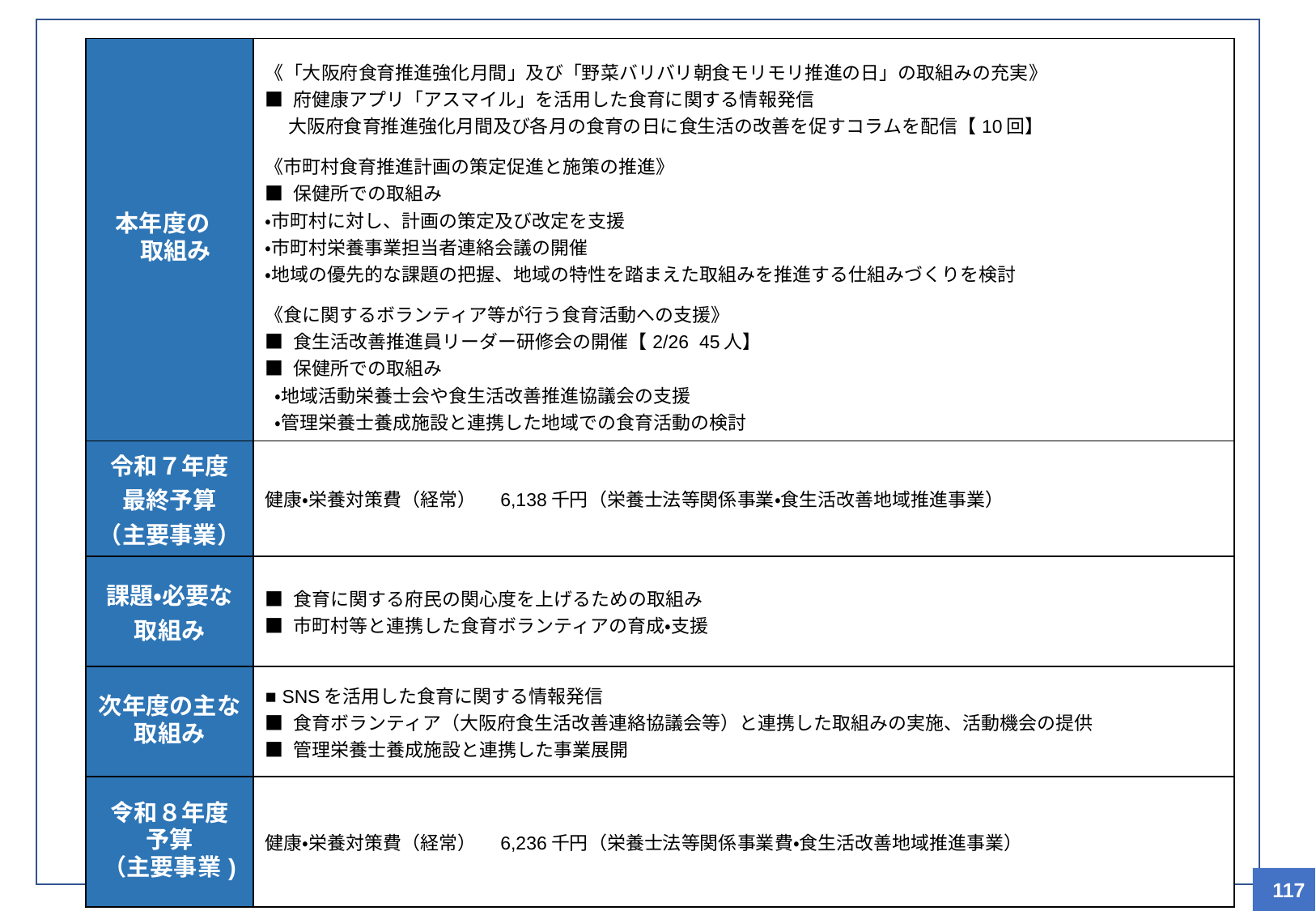

現状･課題
▽府民が身近に生産から消費まで体験できる機会づくりを進めることが必要です。
▽大阪産（もん）を実際に手にし、購入できる販売店や料理店等を増やし、地産地消、消費拡大を図ることが必要です。
▽府民一人ひとりが食への感謝の気持ちを深めるとともに、食品ロスの現状や削減の必要性についても認識を深め、食品ロスの削減に主体的に取り組むことが必要です。
▽伝統的な食文化に関する府民の関心と理解を深め、次世代に伝えていく取組みが必要です。
| 本年度の 取組み | 《「大阪府食育推進強化月間」及び「野菜バリバリ朝食モリモリ推進の日」の取組みの充実》 ■ 府健康アプリ「アスマイル」を活用した食育に関する情報発信 　 大阪府食育推進強化月間及び各月の食育の日に食生活の改善を促すコラムを配信【10回】 《市町村食育推進計画の策定促進と施策の推進》 ■ 保健所での取組み ・市町村に対し、計画の策定及び改定を支援 ・市町村栄養事業担当者連絡会議の開催 ・地域の優先的な課題の把握、地域の特性を踏まえた取組みを推進する仕組みづくりを検討 《食に関するボランティア等が行う食育活動への支援》 ■ 食生活改善推進員リーダー研修会の開催【2/26 45人】 ■ 保健所での取組み ・地域活動栄養士会や食生活改善推進協議会の支援 ・管理栄養士養成施設と連携した地域での食育活動の検討 |
| --- | --- |
| 令和７年度 最終予算 （主要事業） | 健康・栄養対策費（経常）　6,138千円（栄養士法等関係事業・食生活改善地域推進事業） |
| 課題・必要な取組み | ■ 食育に関する府民の関心度を上げるための取組み ■ 市町村等と連携した食育ボランティアの育成・支援 |
| 次年度の主な取組み | ■ SNSを活用した食育に関する情報発信 ■ 食育ボランティア（大阪府食生活改善連絡協議会等）と連携した取組みの実施、活動機会の提供 ■ 管理栄養士養成施設と連携した事業展開 |
| 令和８年度 予算 （主要事業) | 健康・栄養対策費（経常）　6,236千円（栄養士法等関係事業費・食生活改善地域推進事業） |
概ね予定どおり
117